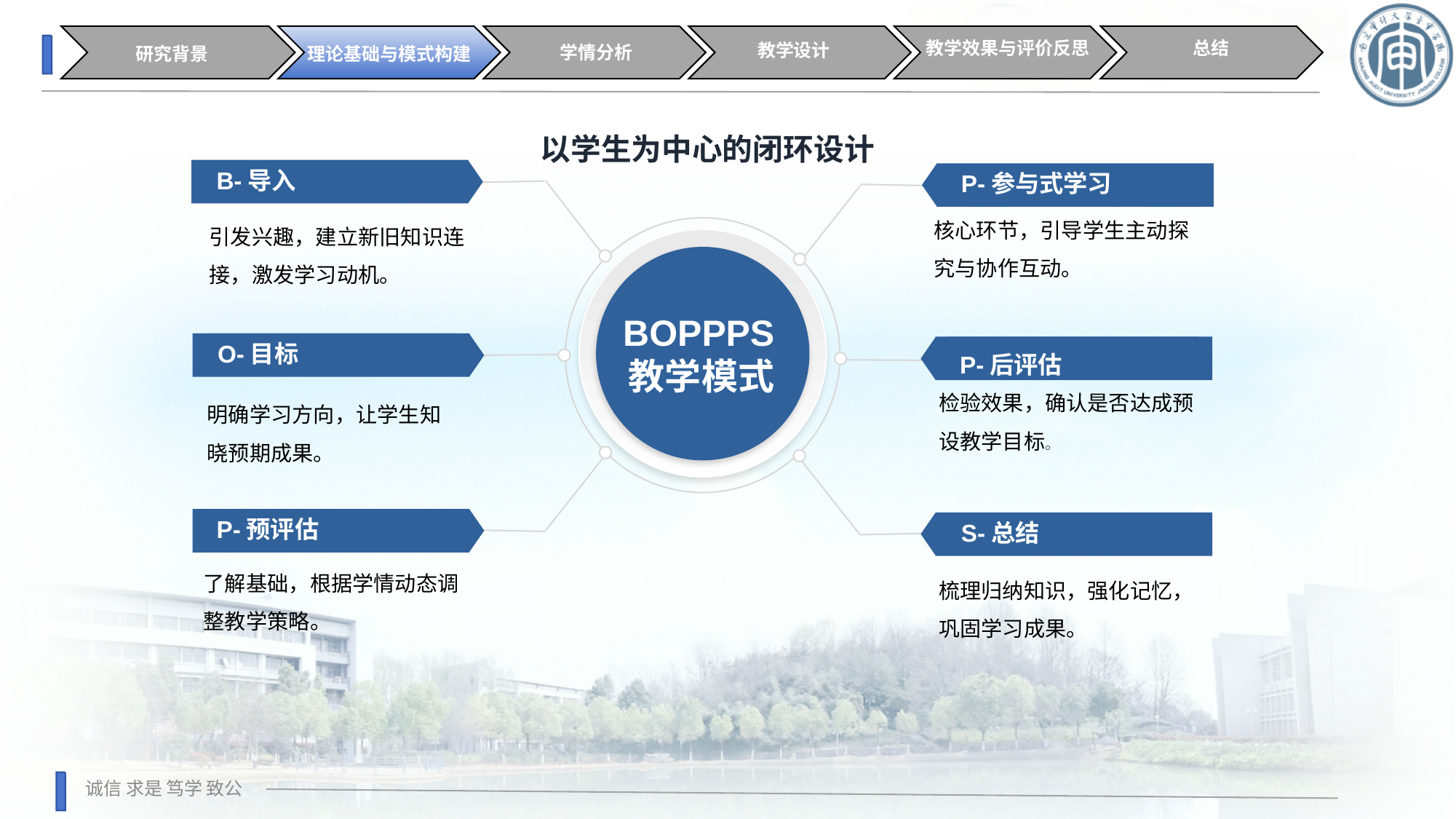

教学效果与评价反思
总结
教学设计
学情分析

研究背景
理论基础与模式构建

以学生为中心的闭环设计
B-导入

P-参与式学习
核心环节，引导学生主动探究与协作互动。

引发兴趣，建立新旧知识连接，激发学习动机。

BOPPPS教学模式

O-目标

P-后评估

检验效果，确认是否达成预设教学目标。

明确学习方向，让学生知晓预期成果。

P-预评估
S-总结
了解基础，根据学情动态调整教学策略。

梳理归纳知识，强化记忆，巩固学习成果。